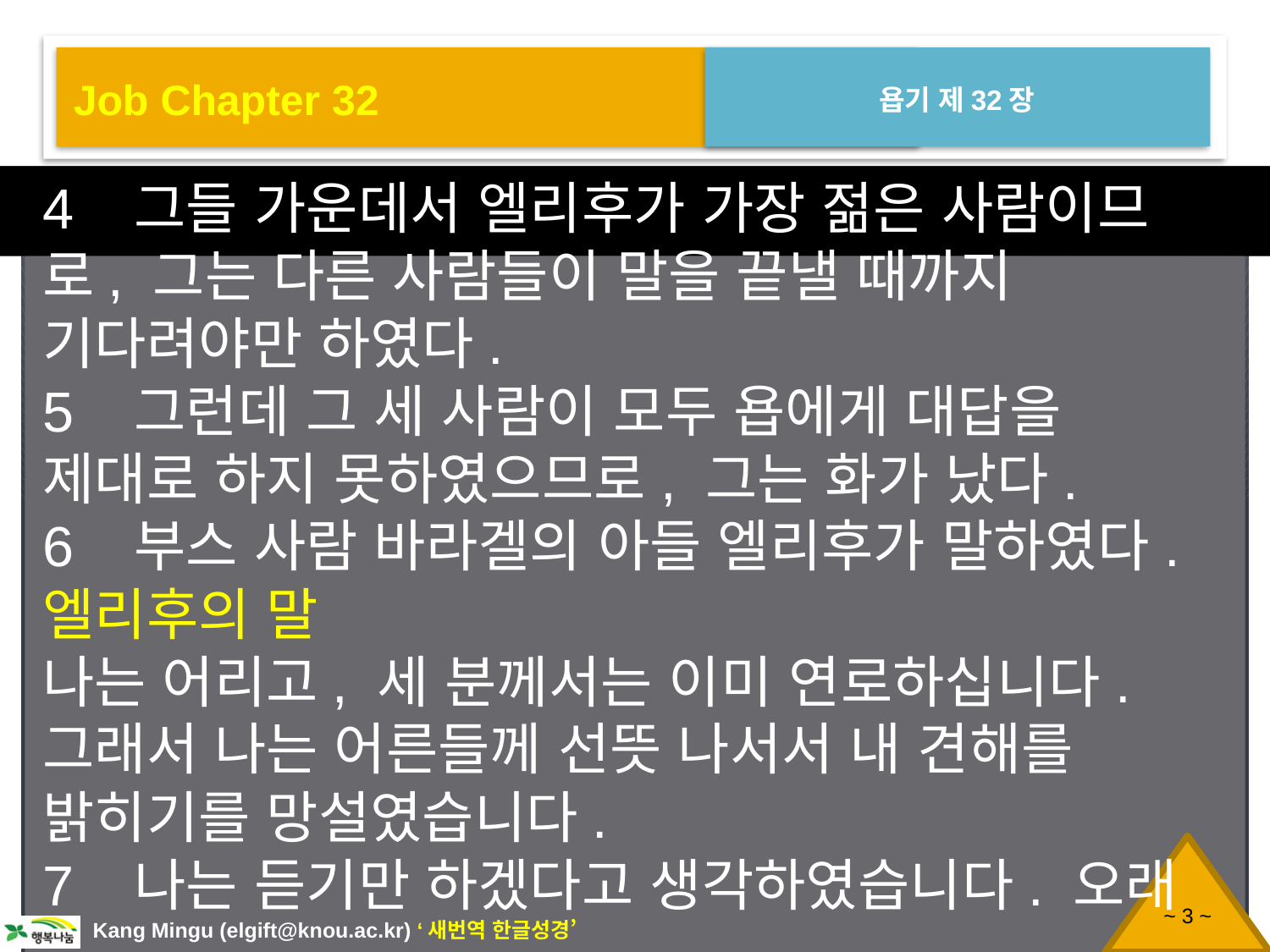

Job Chapter 32
욥기 제32장
4   그들 가운데서 엘리후가 가장 젊은 사람이므로, 그는 다른 사람들이 말을 끝낼 때까지 기다려야만 하였다.
5   그런데 그 세 사람이 모두 욥에게 대답을 제대로 하지 못하였으므로, 그는 화가 났다.
6   부스 사람 바라겔의 아들 엘리후가 말하였다.
엘리후의 말
나는 어리고, 세 분께서는 이미 연로하십니다. 그래서 나는 어른들께 선뜻 나서서 내 견해를 밝히기를 망설였습니다.
7   나는 듣기만 하겠다고 생각하였습니다. 오래